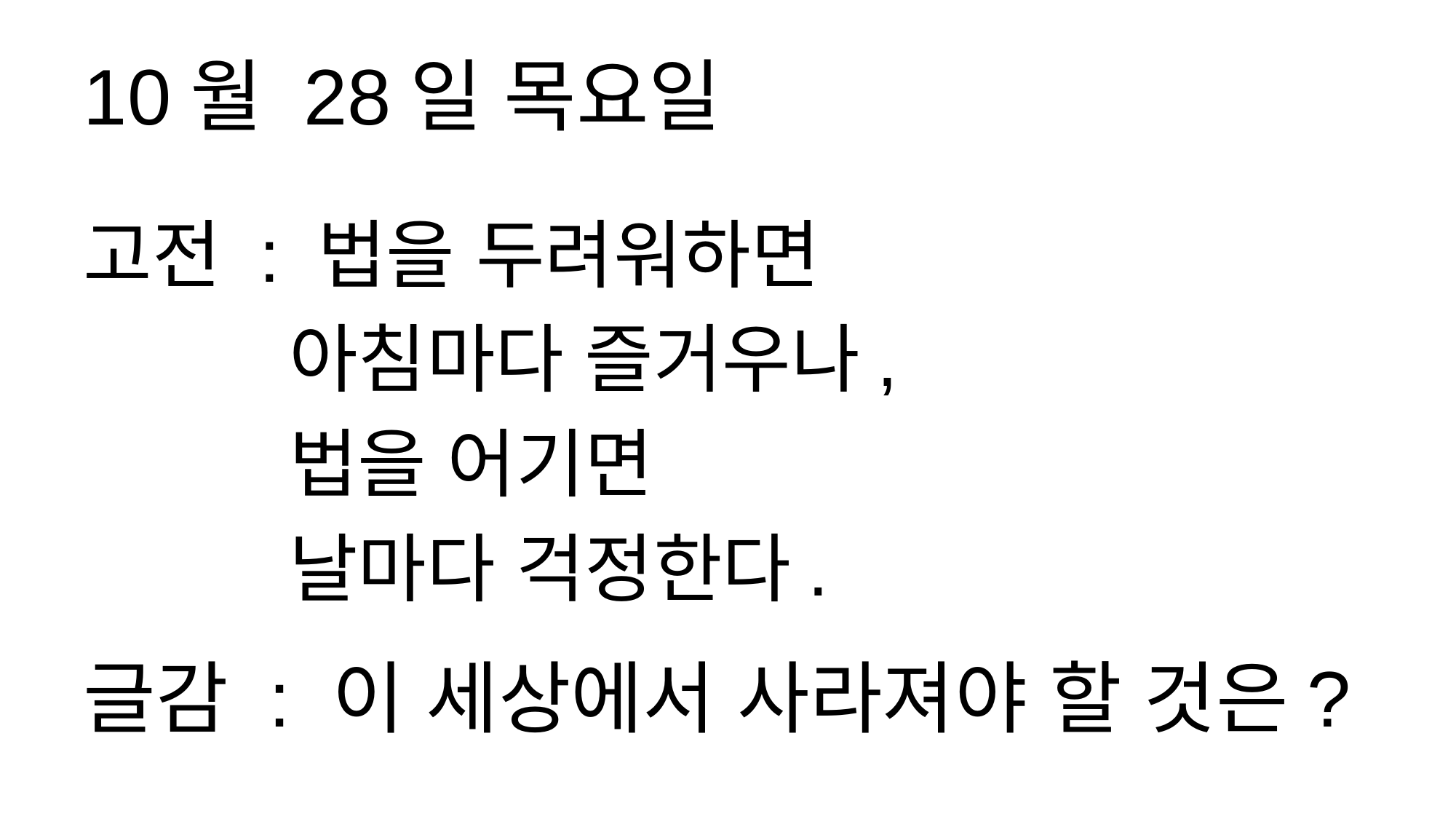

10월 28일 목요일
고전 : 법을 두려워하면
         아침마다 즐거우나,
         법을 어기면
         날마다 걱정한다.
글감 : 이 세상에서 사라져야 할 것은?